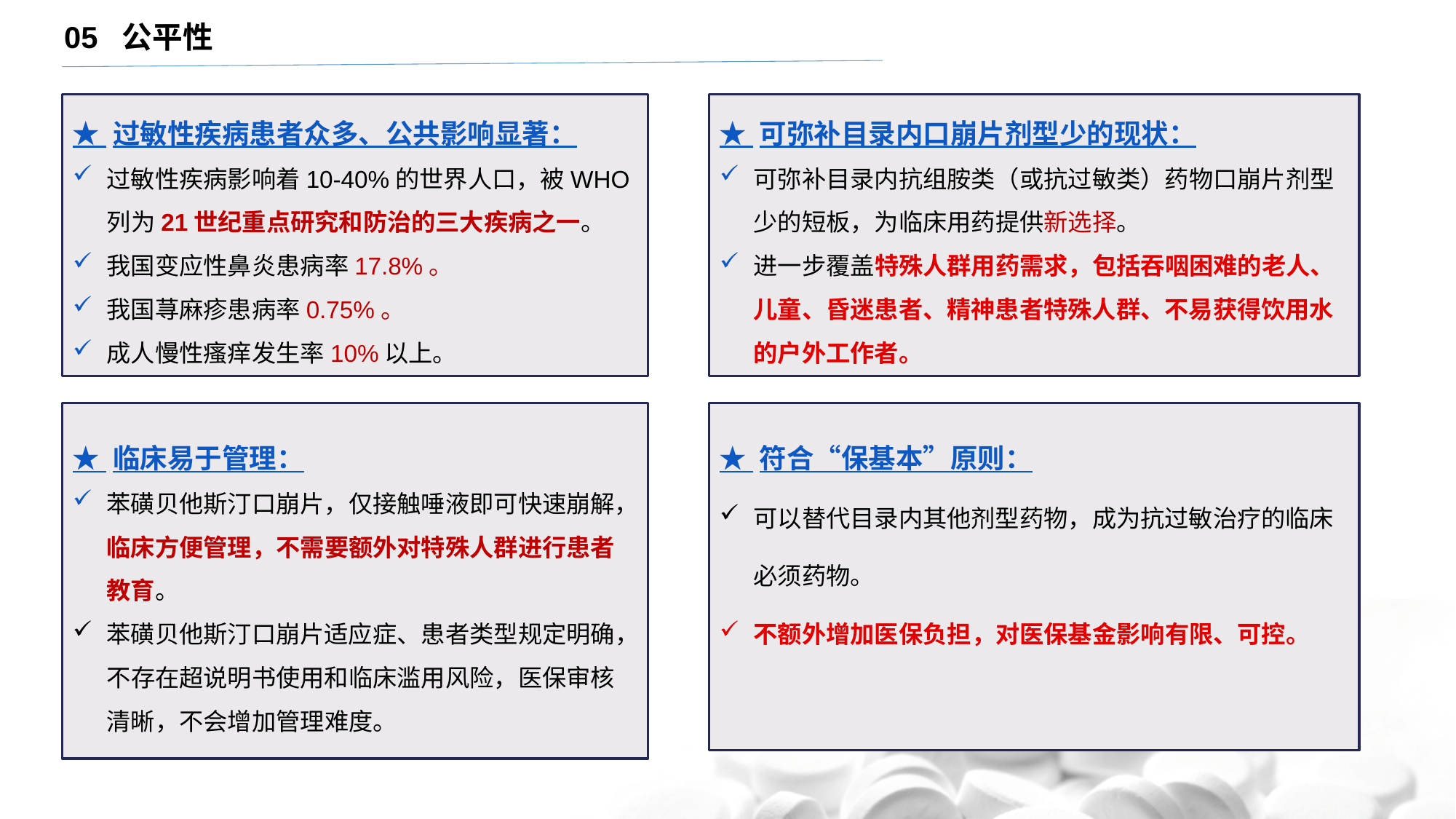

05  公平性
★ 过敏性疾病患者众多、公共影响显著：
过敏性疾病影响着10-40%的世界人口，被WHO列为21世纪重点研究和防治的三大疾病之一。
我国变应性鼻炎患病率17.8%。
我国荨麻疹患病率0.75%。
成人慢性瘙痒发生率10%以上。

★ 可弥补目录内口崩片剂型少的现状：
可弥补目录内抗组胺类（或抗过敏类）药物口崩片剂型少的短板，为临床用药提供新选择。
进一步覆盖特殊人群用药需求，包括吞咽困难的老人、儿童、昏迷患者、精神患者特殊人群、不易获得饮用水的户外工作者。

★ 临床易于管理：
苯磺贝他斯汀口崩片，仅接触唾液即可快速崩解，临床方便管理，不需要额外对特殊人群进行患者教育。
苯磺贝他斯汀口崩片适应症、患者类型规定明确，不存在超说明书使用和临床滥用风险，医保审核清晰，不会增加管理难度。

★ 符合“保基本”原则：
可以替代目录内其他剂型药物，成为抗过敏治疗的临床必须药物。
不额外增加医保负担，对医保基金影响有限、可控。